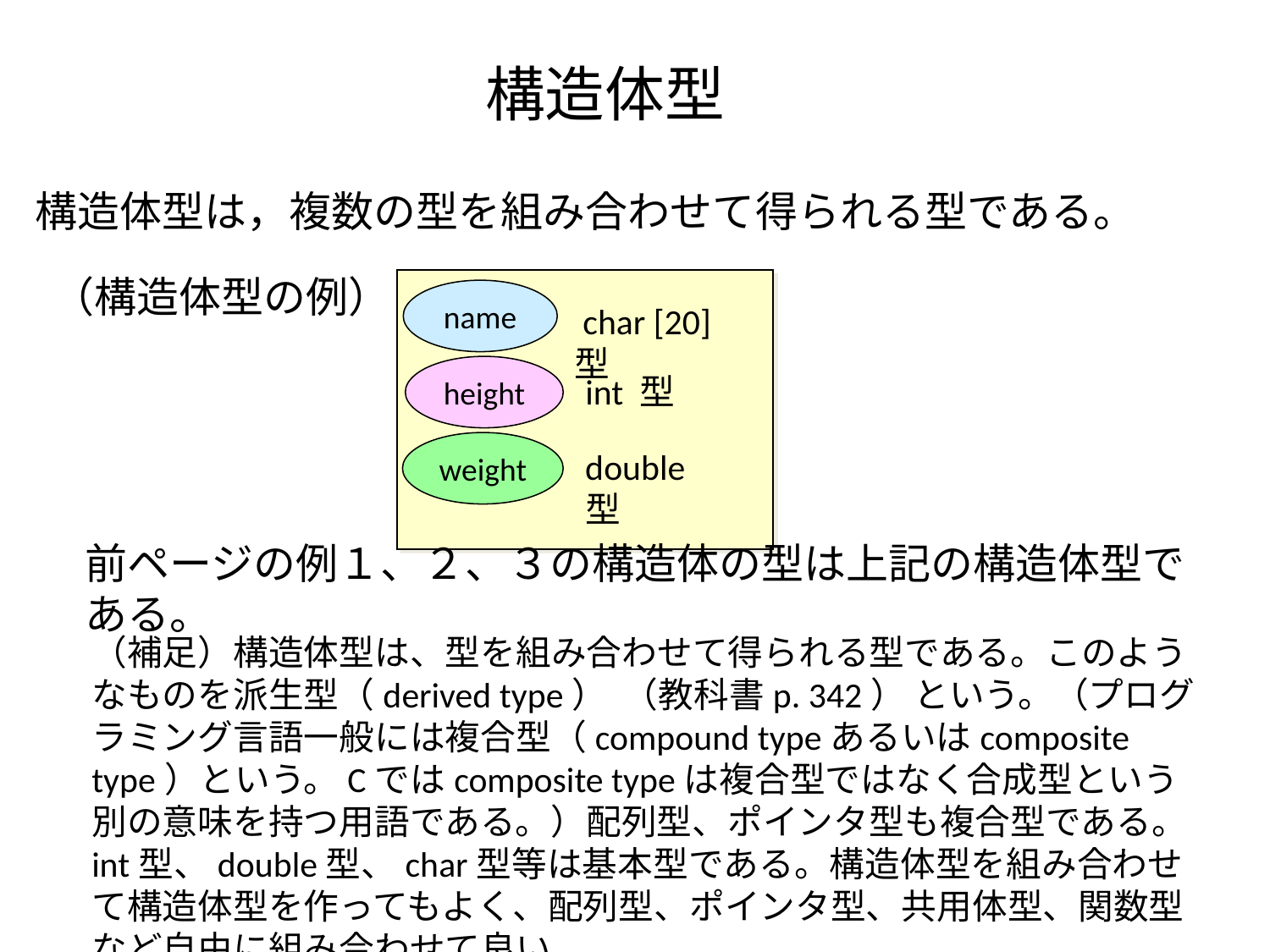

# 構造体型
構造体型は，複数の型を組み合わせて得られる型である。
（構造体型の例）

name
 char [20] 型
height
int 型
weight
double 型
前ページの例１、２、３の構造体の型は上記の構造体型である。
（補足）構造体型は、型を組み合わせて得られる型である。このようなものを派生型（derived type）  （教科書p. 342） という。（プログラミング言語一般には複合型（compound typeあるいはcomposite type）という。Cではcomposite typeは複合型ではなく合成型という別の意味を持つ用語である。）配列型、ポインタ型も複合型である。int型、double型、char型等は基本型である。構造体型を組み合わせて構造体型を作ってもよく、配列型、ポインタ型、共用体型、関数型など自由に組み合わせて良い。